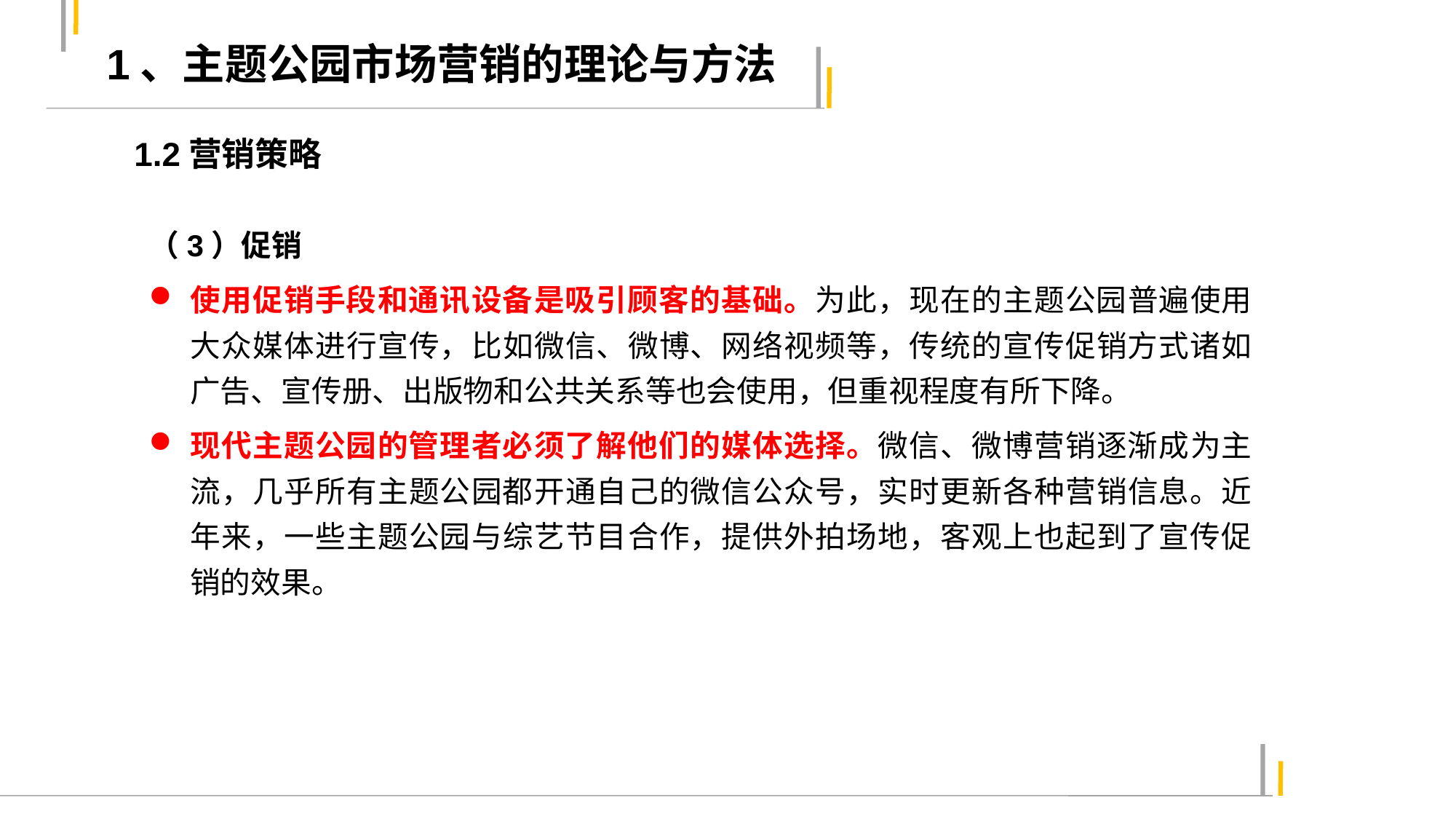

1、主题公园市场营销的理论与方法

1.2营销策略
（3）促销
使用促销手段和通讯设备是吸引顾客的基础。为此，现在的主题公园普遍使用大众媒体进行宣传，比如微信、微博、网络视频等，传统的宣传促销方式诸如广告、宣传册、出版物和公共关系等也会使用，但重视程度有所下降。
现代主题公园的管理者必须了解他们的媒体选择。微信、微博营销逐渐成为主流，几乎所有主题公园都开通自己的微信公众号，实时更新各种营销信息。近年来，一些主题公园与综艺节目合作，提供外拍场地，客观上也起到了宣传促销的效果。